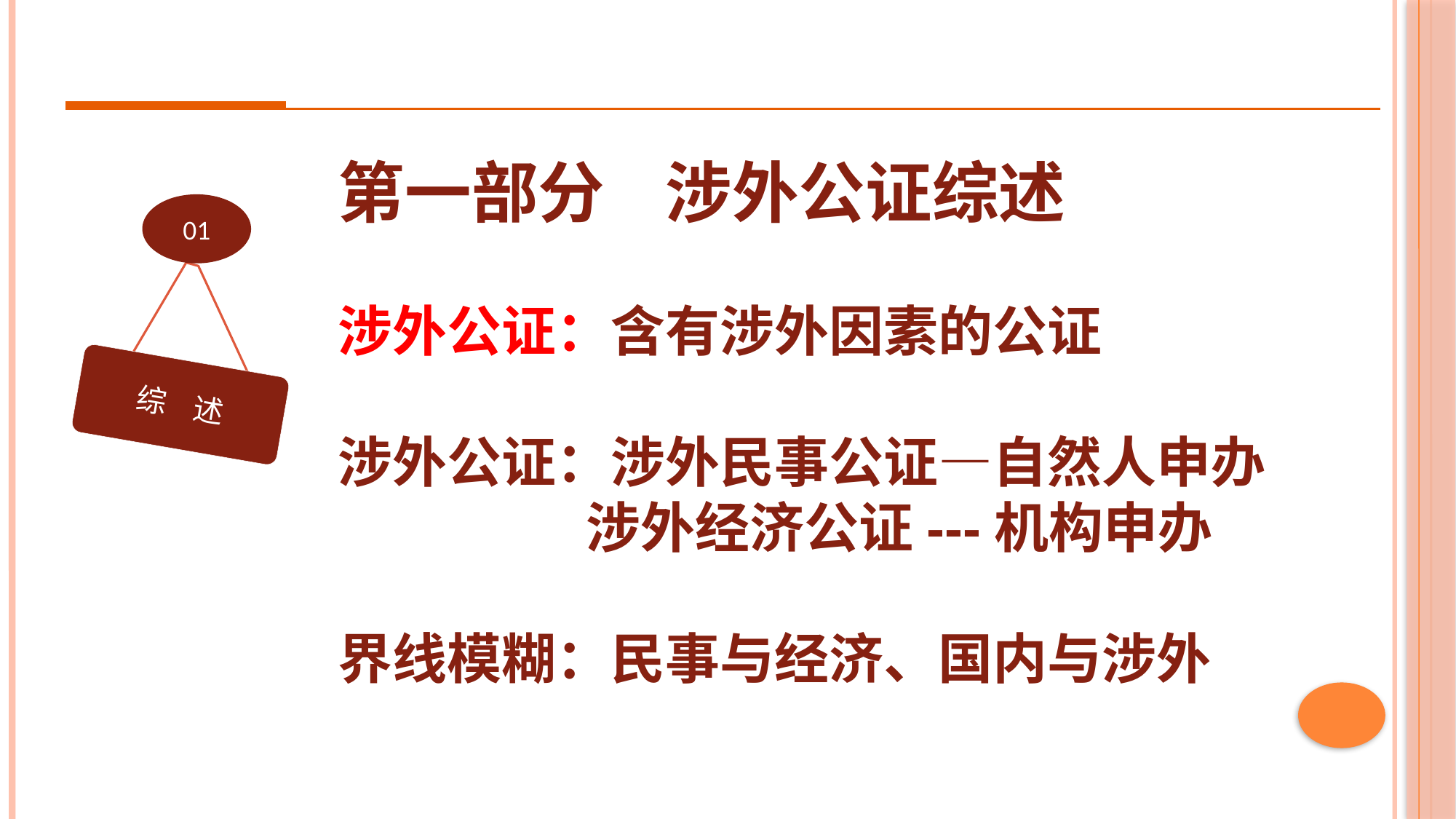

第一部分    涉外公证综述

涉外公证：含有涉外因素的公证

涉外公证：涉外民事公证—自然人申办
                   涉外经济公证---机构申办

界线模糊：民事与经济、国内与涉外
01

综    述